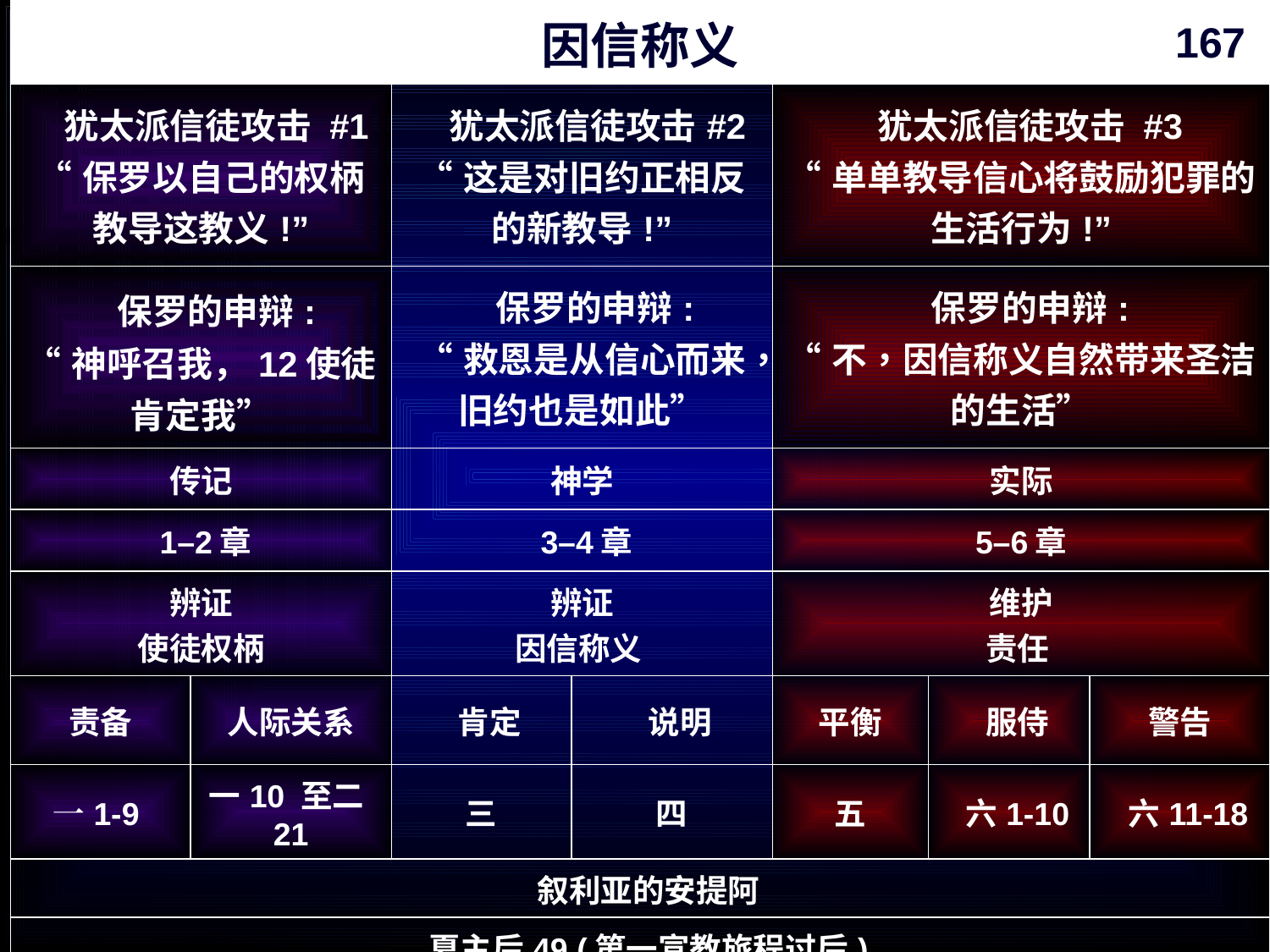

| 因信称义 |  |  |  |  |  |  |
| --- | --- | --- | --- | --- | --- | --- |
| 犹太派信徒攻击 #1 “保罗以自己的权柄教导这教义!” |  | 犹太派信徒攻击#2 “这是对旧约正相反的新教导!” |  | 犹太派信徒攻击 #3 “单单教导信心将鼓励犯罪的生活行为!” |  |  |
| 保罗的申辩: “神呼召我，12使徒肯定我” |  | 保罗的申辩: “救恩是从信心而来，旧约也是如此” |  | 保罗的申辩: “不，因信称义自然带来圣洁的生活” |  |  |
| 传记 |  | 神学 |  | 实际 |  |  |
| 1–2章 |  | 3–4章 |  | 5–6章 |  |  |
| 辨证 使徒权柄 |  | 辨证 因信称义 |  | 维护 责任 |  |  |
| 责备 | 人际关系 | 肯定 | 说明 | 平衡 | 服侍 | 警告 |
| 一1-9 | 一10 至二21 | 三 | 四 | 五 | 六1-10 | 六11-18 |
| 叙利亚的安提阿 |  |  |  |  |  |  |
| 夏主后49 (第一宣教旅程过后) |  |  |  |  |  |  |
Book Chart
167